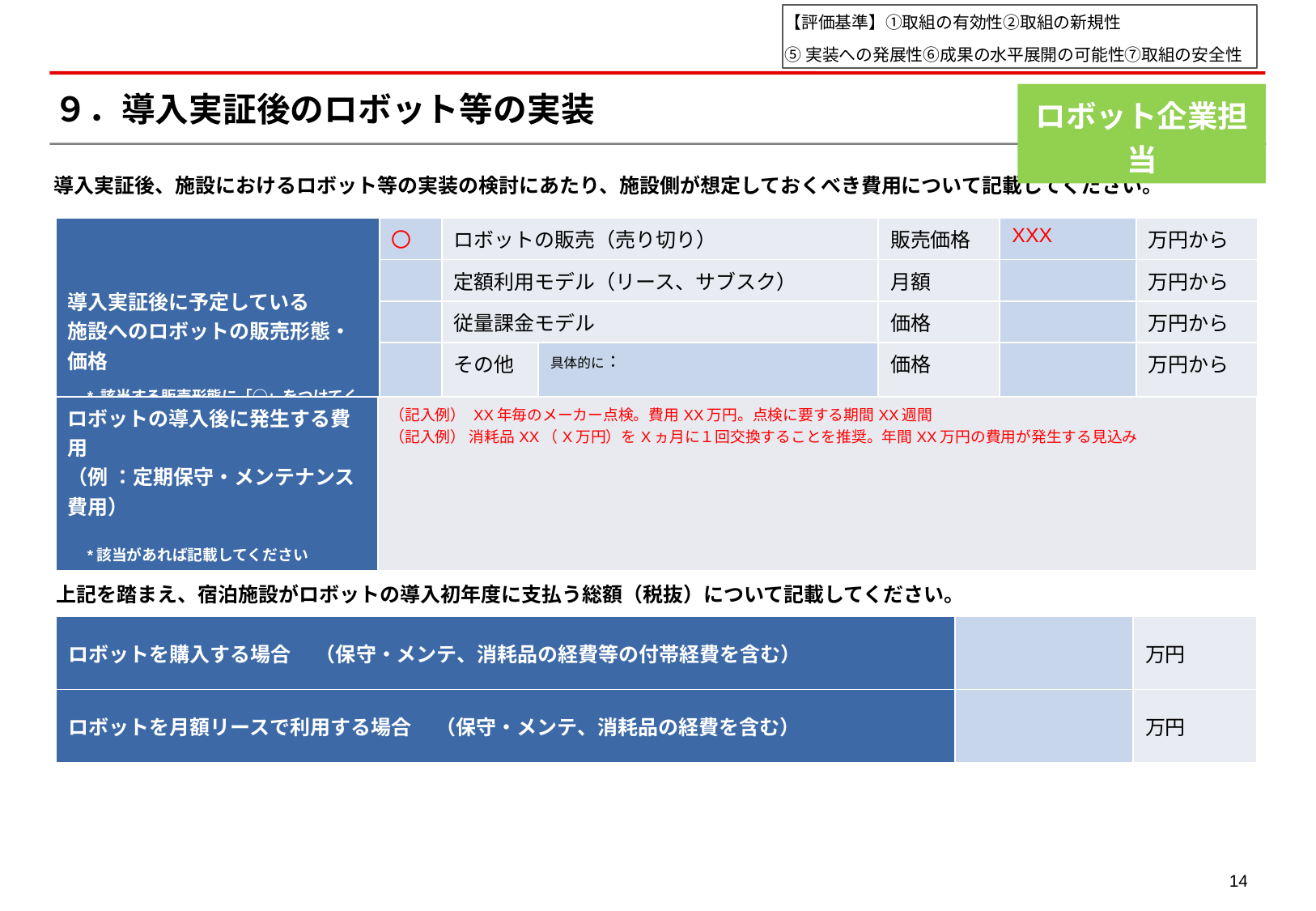

【評価基準】①取組の有効性②取組の新規性
⑤実装への発展性⑥成果の水平展開の可能性⑦取組の安全性
ロボット企業担当
# ９．導入実証後のロボット等の実装
導入実証後、施設におけるロボット等の実装の検討にあたり、施設側が想定しておくべき費用について記載してください。
| 導入実証後に予定している 施設へのロボットの販売形態・価格 　\* 該当する販売形態に「○」をつけてください 　\* 販売価格もあわせて記載してください | 〇 | ロボットの販売（売り切り） |  | 販売価格 | XXX | 万円から |
| --- | --- | --- | --- | --- | --- | --- |
|  |  | 定額利用モデル（リース、サブスク） |  | 月額 |  | 万円から |
|  |  | 従量課金モデル |  | 価格 |  | 万円から |
|  |  | その他 | 具体的に： | 価格 |  | 万円から |
| ロボットの導入後に発生する費用 （例 ：定期保守・メンテナンス費用） 　\*該当があれば記載してください | （記入例） XX年毎のメーカー点検。費用XX万円。点検に要する期間XX週間 （記入例） 消耗品XX（X万円）をXヵ月に１回交換することを推奨。年間XX万円の費用が発生する見込み |
| --- | --- |
上記を踏まえ、宿泊施設がロボットの導入初年度に支払う総額（税抜）について記載してください。
| ロボットを購入する場合 　（保守・メンテ、消耗品の経費等の付帯経費を含む） |  | 万円 |
| --- | --- | --- |
| ロボットを月額リースで利用する場合　 （保守・メンテ、消耗品の経費を含む） |  | 万円 |